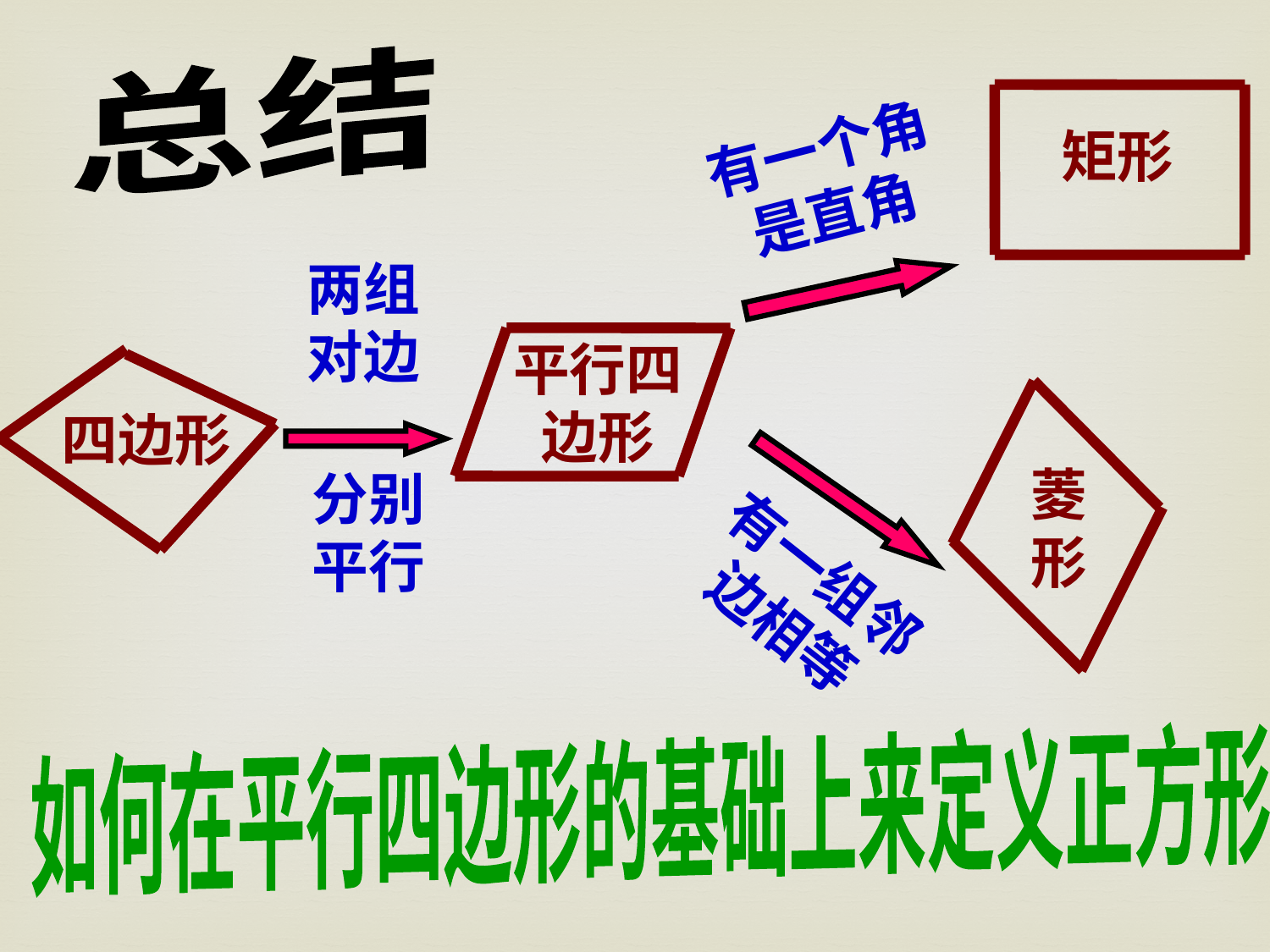

总结

矩形
有一个角是直角
两组对边
分别平行

平行四边形

四边形

菱形

有一组邻边相等

如何在平行四边形的基础上来定义正方形